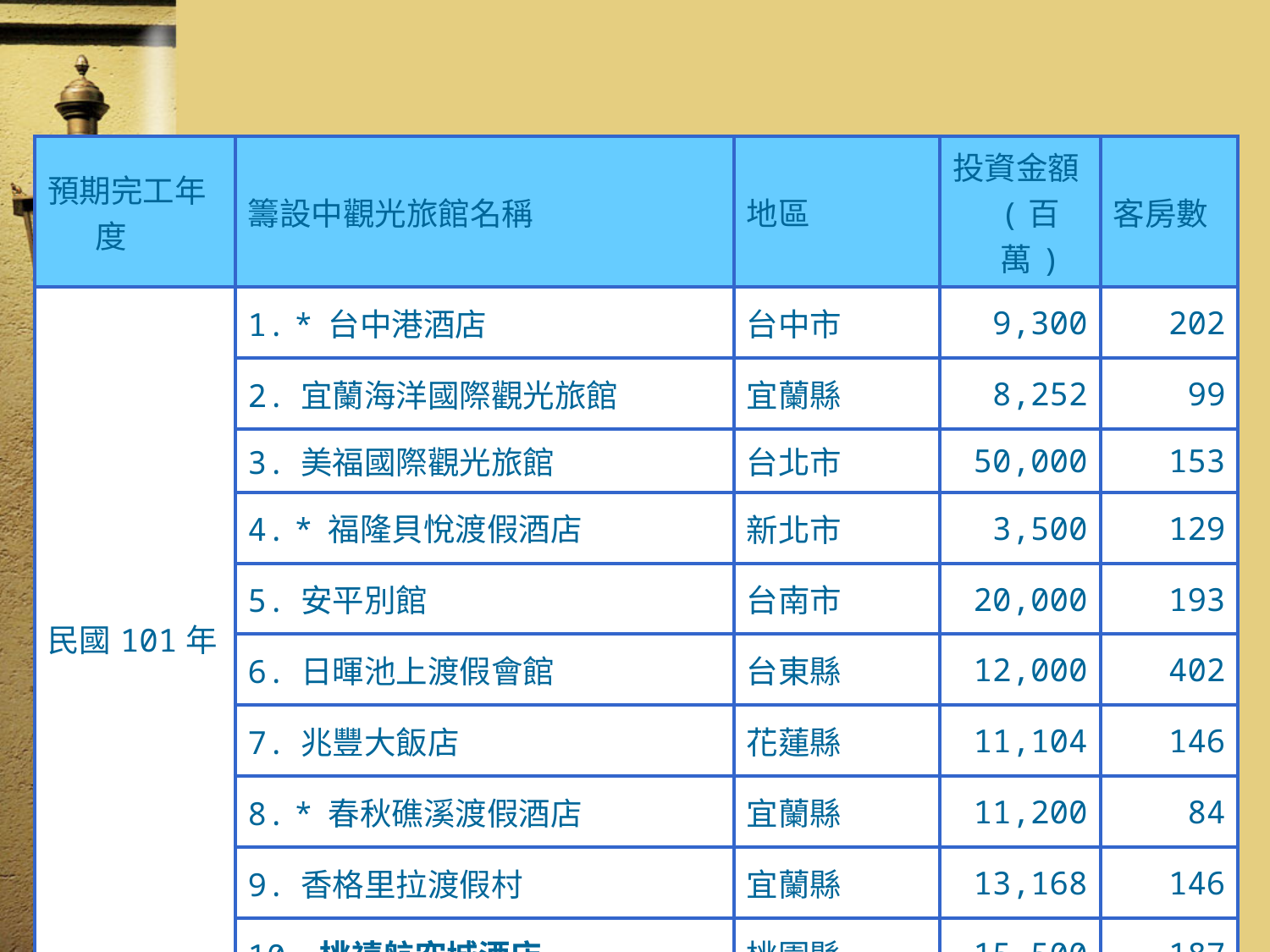

#
| 預期完工年度 | 籌設中觀光旅館名稱 | 地區 | 投資金額(百萬) | 客房數 |
| --- | --- | --- | --- | --- |
| 民國101年 | 1. \* 台中港酒店 | 台中市 | 9,300 | 202 |
|  | 2. 宜蘭海洋國際觀光旅館 | 宜蘭縣 | 8,252 | 99 |
|  | 3. 美福國際觀光旅館 | 台北市 | 50,000 | 153 |
|  | 4. \* 福隆貝悅渡假酒店 | 新北市 | 3,500 | 129 |
|  | 5. 安平別館 | 台南市 | 20,000 | 193 |
|  | 6. 日暉池上渡假會館 | 台東縣 | 12,000 | 402 |
|  | 7. 兆豐大飯店 | 花蓮縣 | 11,104 | 146 |
|  | 8. \* 春秋礁溪渡假酒店 | 宜蘭縣 | 11,200 | 84 |
|  | 9. 香格里拉渡假村 | 宜蘭縣 | 13,168 | 146 |
|  | 10. 桃禧航空城酒店 | 桃園縣 | 15,500 | 187 |
67